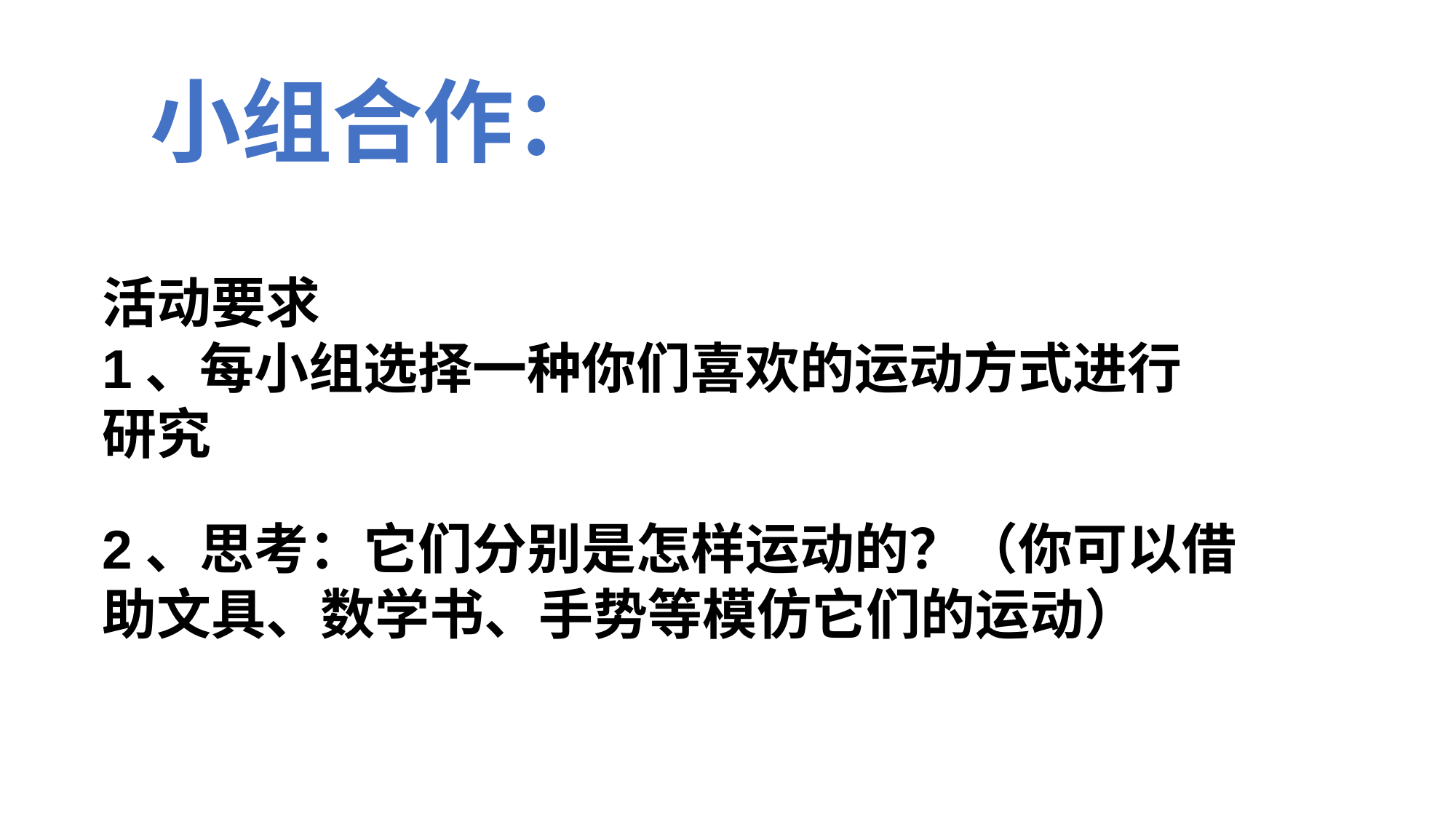

小组合作：
活动要求
1、每小组选择一种你们喜欢的运动方式进行研究
2、思考：它们分别是怎样运动的？（你可以借助文具、数学书、手势等模仿它们的运动）